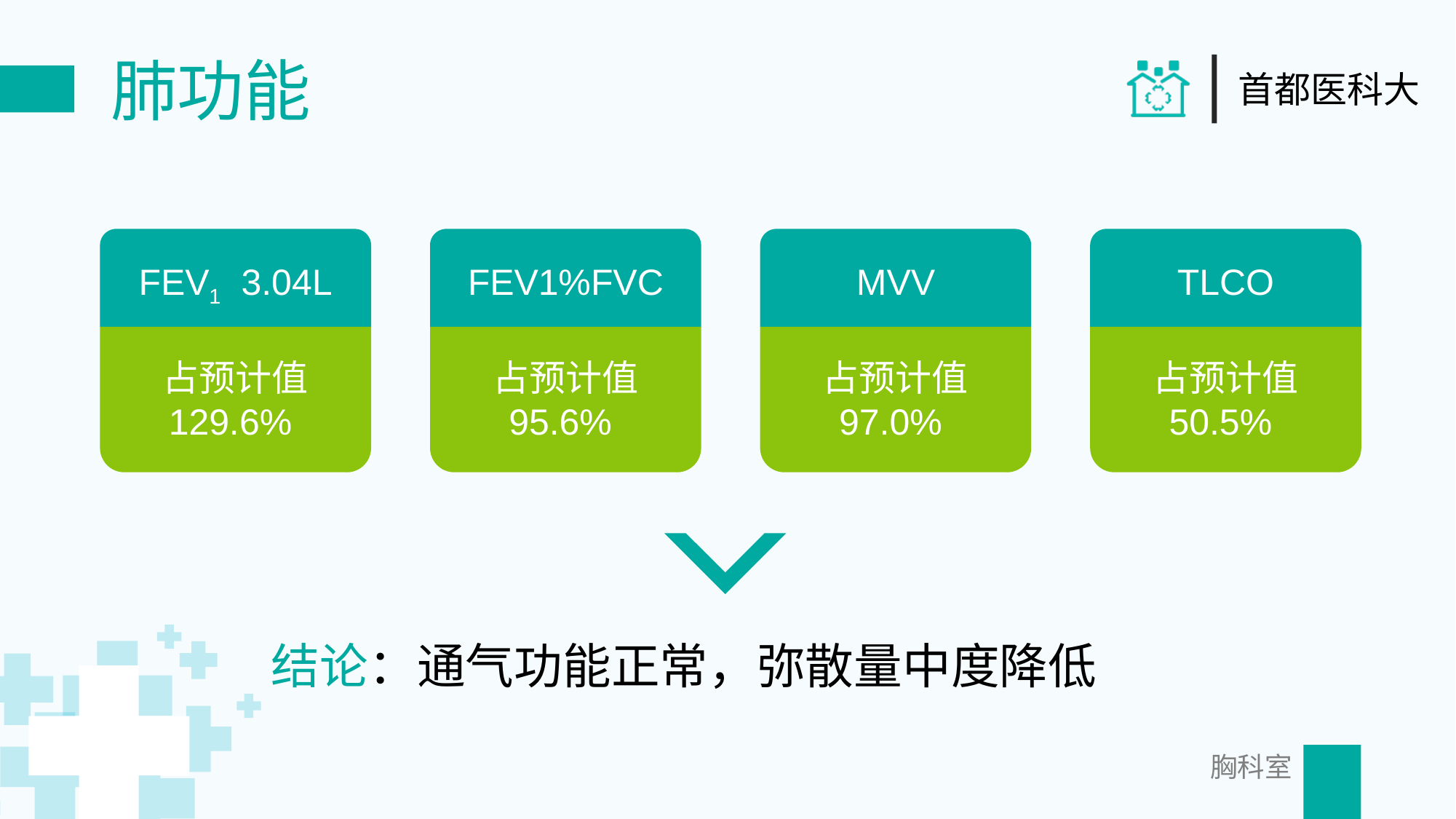

# 肺功能

FEV1  3.04L

占预计值
129.6%

FEV1%FVC

占预计值
95.6%

MVV

占预计值
97.0%

TLCO

占预计值
50.5%

结论：通气功能正常，弥散量中度降低